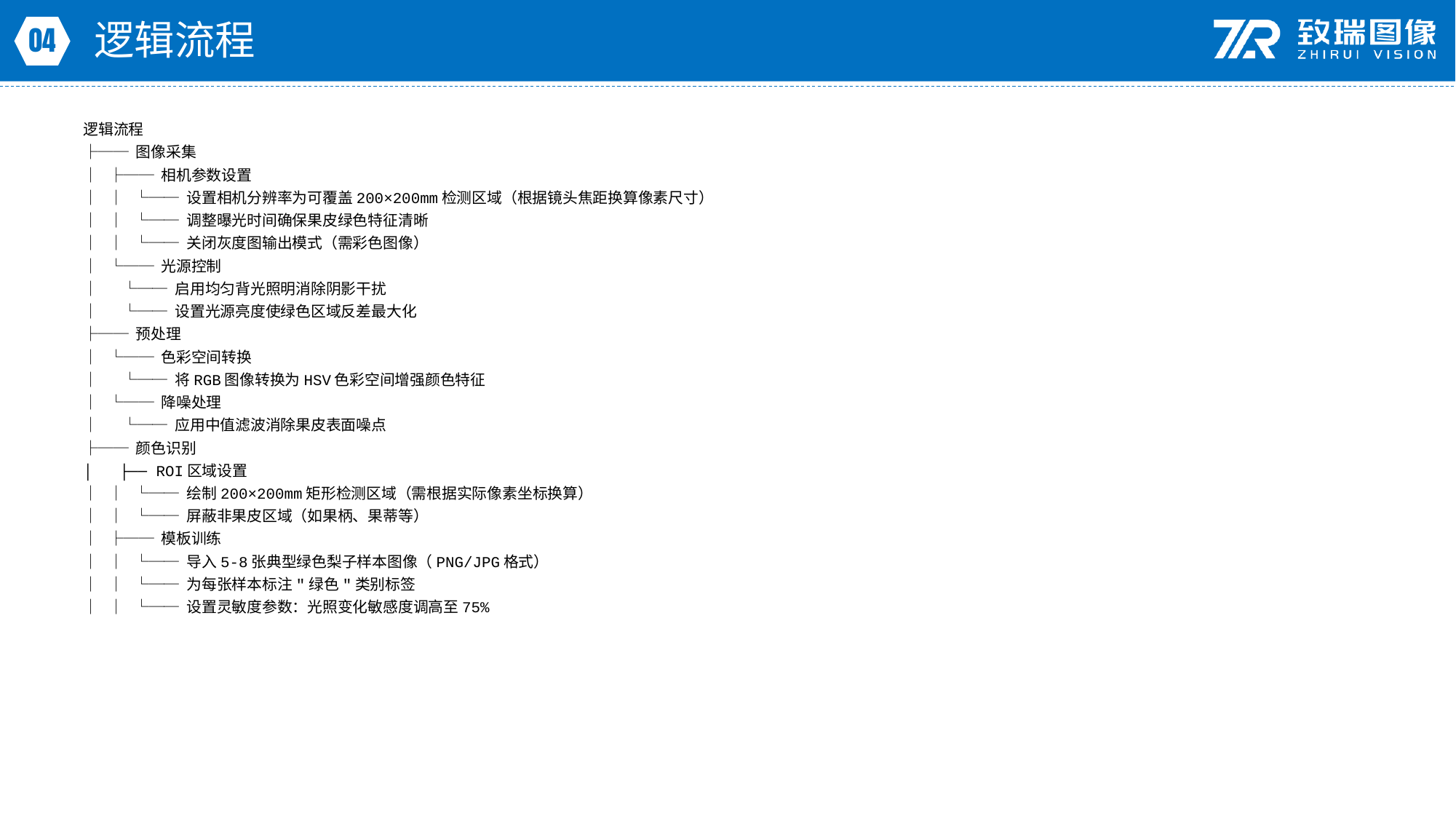

逻辑流程
04

逻辑流程
├── 图像采集
│   ├── 相机参数设置
│   │   └── 设置相机分辨率为可覆盖200×200mm检测区域（根据镜头焦距换算像素尺寸）
│   │   └── 调整曝光时间确保果皮绿色特征清晰
│   │   └── 关闭灰度图输出模式（需彩色图像）
│   └── 光源控制
│       └── 启用均匀背光照明消除阴影干扰
│       └── 设置光源亮度使绿色区域反差最大化
├── 预处理
│   └── 色彩空间转换
│       └── 将RGB图像转换为HSV色彩空间增强颜色特征
│   └── 降噪处理
│       └── 应用中值滤波消除果皮表面噪点
├── 颜色识别
│   ├── ROI区域设置
│   │   └── 绘制200×200mm矩形检测区域（需根据实际像素坐标换算）
│   │   └── 屏蔽非果皮区域（如果柄、果蒂等）
│   ├── 模板训练
│   │   └── 导入5-8张典型绿色梨子样本图像（PNG/JPG格式）
│   │   └── 为每张样本标注"绿色"类别标签
│   │   └── 设置灵敏度参数：光照变化敏感度调高至75%